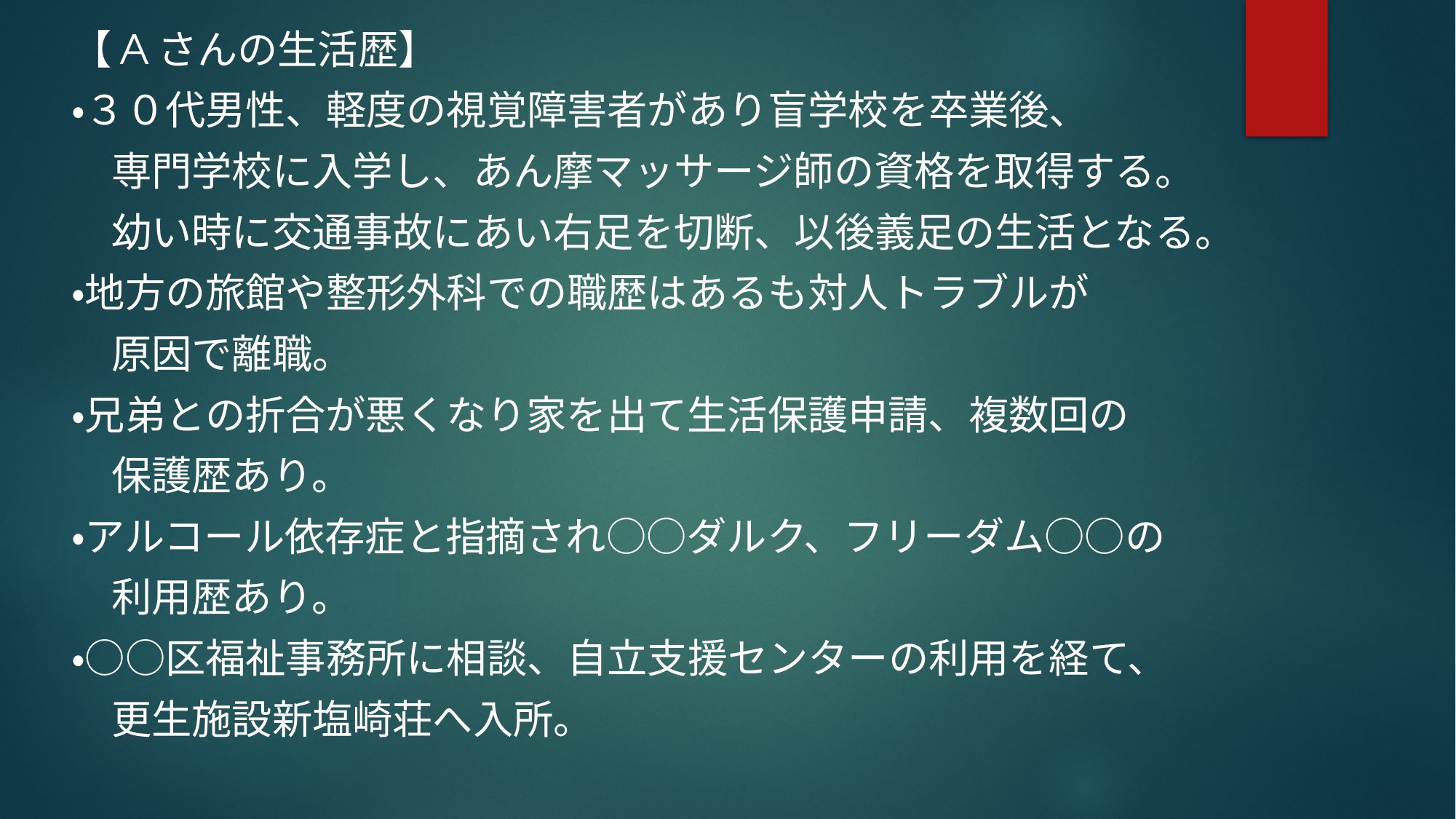

【Aさんの生活歴】
・３０代男性、軽度の視覚障害者があり盲学校を卒業後、
　専門学校に入学し、あん摩マッサージ師の資格を取得する。
　幼い時に交通事故にあい右足を切断、以後義足の生活となる。
・地方の旅館や整形外科での職歴はあるも対人トラブルが
　原因で離職。
・兄弟との折合が悪くなり家を出て生活保護申請、複数回の
　保護歴あり。
・アルコール依存症と指摘され○○ダルク、フリーダム○○の
　利用歴あり。
・○○区福祉事務所に相談、自立支援センターの利用を経て、
　更生施設新塩崎荘へ入所。